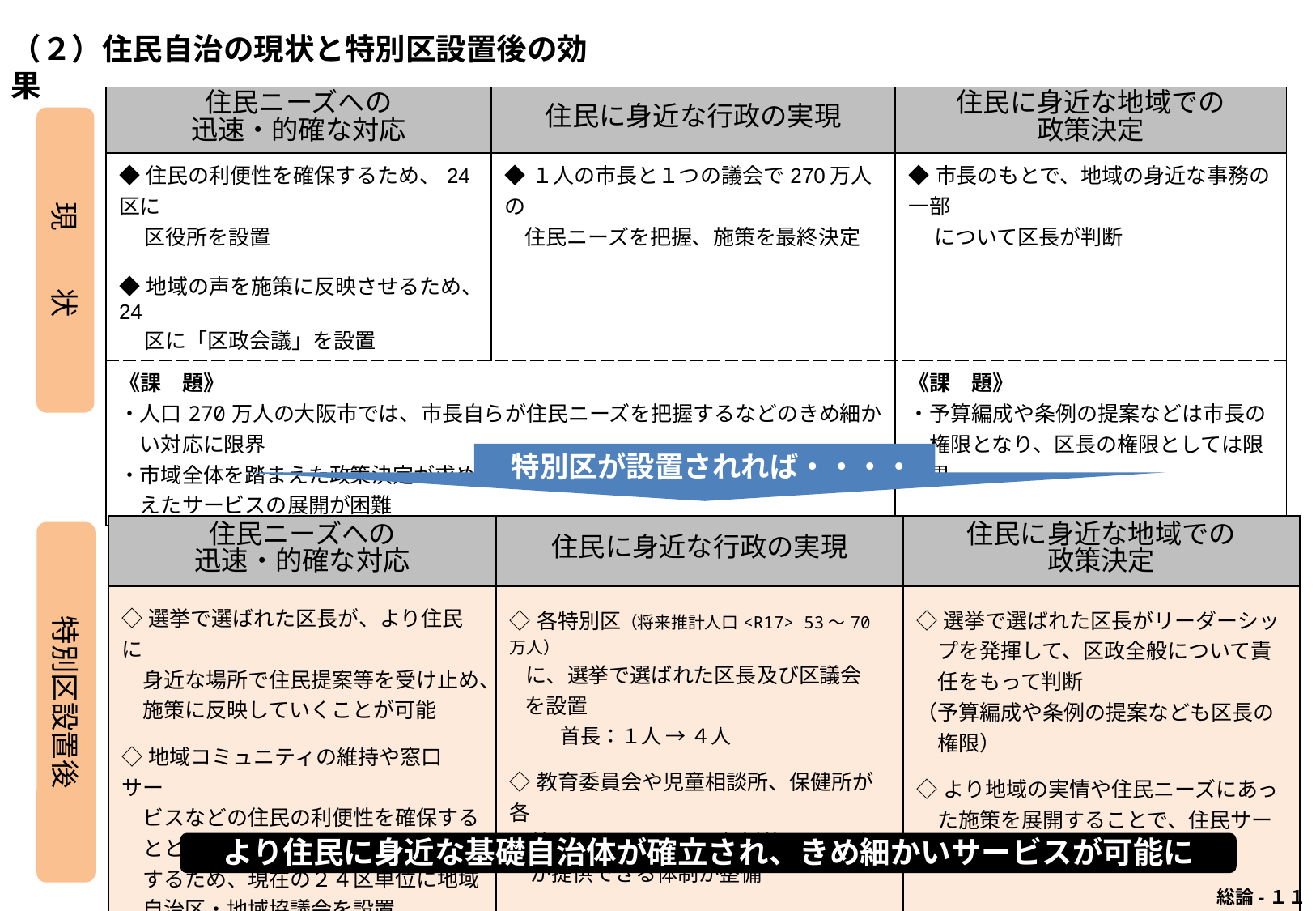

（２）住民自治の現状と特別区設置後の効果
| 住民ニーズへの 迅速・的確な対応 | 住民に身近な行政の実現 | 住民に身近な地域での 政策決定 |
| --- | --- | --- |
| ◆住民の利便性を確保するため、24区に 　 区役所を設置 ◆地域の声を施策に反映させるため、24 　 区に「区政会議」を設置 | ◆１人の市長と１つの議会で270万人の 住民ニーズを把握、施策を最終決定 | ◆市長のもとで、地域の身近な事務の一部 　 について区長が判断 |
| 《課　題》 ・人口270万人の大阪市では、市長自らが住民ニーズを把握するなどのきめ細か 　い対応に限界 ・市域全体を踏まえた政策決定が求められるため、ぞれぞれの地域の実情を踏ま 　えたサービスの展開が困難 |  | 《課　題》 ・予算編成や条例の提案などは市長の 　権限となり、区長の権限としては限 　界 |
現　　状
特別区が設置されれば・・・・

| 住民ニーズへの 迅速・的確な対応 | 住民に身近な行政の実現 | 住民に身近な地域での 政策決定 |
| --- | --- | --- |
| ◇選挙で選ばれた区長が、より住民に 　身近な場所で住民提案等を受け止め、 　施策に反映していくことが可能 ◇地域コミュニティの維持や窓口サー 　ビスなどの住民の利便性を確保する 　とともに、住民の意見を区政に反映 　するため、現在の２４区単位に地域 　自治区・地域協議会を設置 | ◇各特別区（将来推計人口<R17> 53～70万人） に、選挙で選ばれた区長及び区議会 を設置　 　　首長：１人 → ４人 ◇教育委員会や児童相談所、保健所が各 　特別区に設置され、包括的なサービス 　が提供できる体制が整備 | ◇選挙で選ばれた区長がリーダーシッ 　プを発揮して、区政全般について責 　任をもって判断 （予算編成や条例の提案なども区長の 　権限） ◇より地域の実情や住民ニーズにあっ 　た施策を展開することで、住民サー 　ビスを最適化 |
特別区設置後
より住民に身近な基礎自治体が確立され、きめ細かいサービスが可能に
 総論-１１